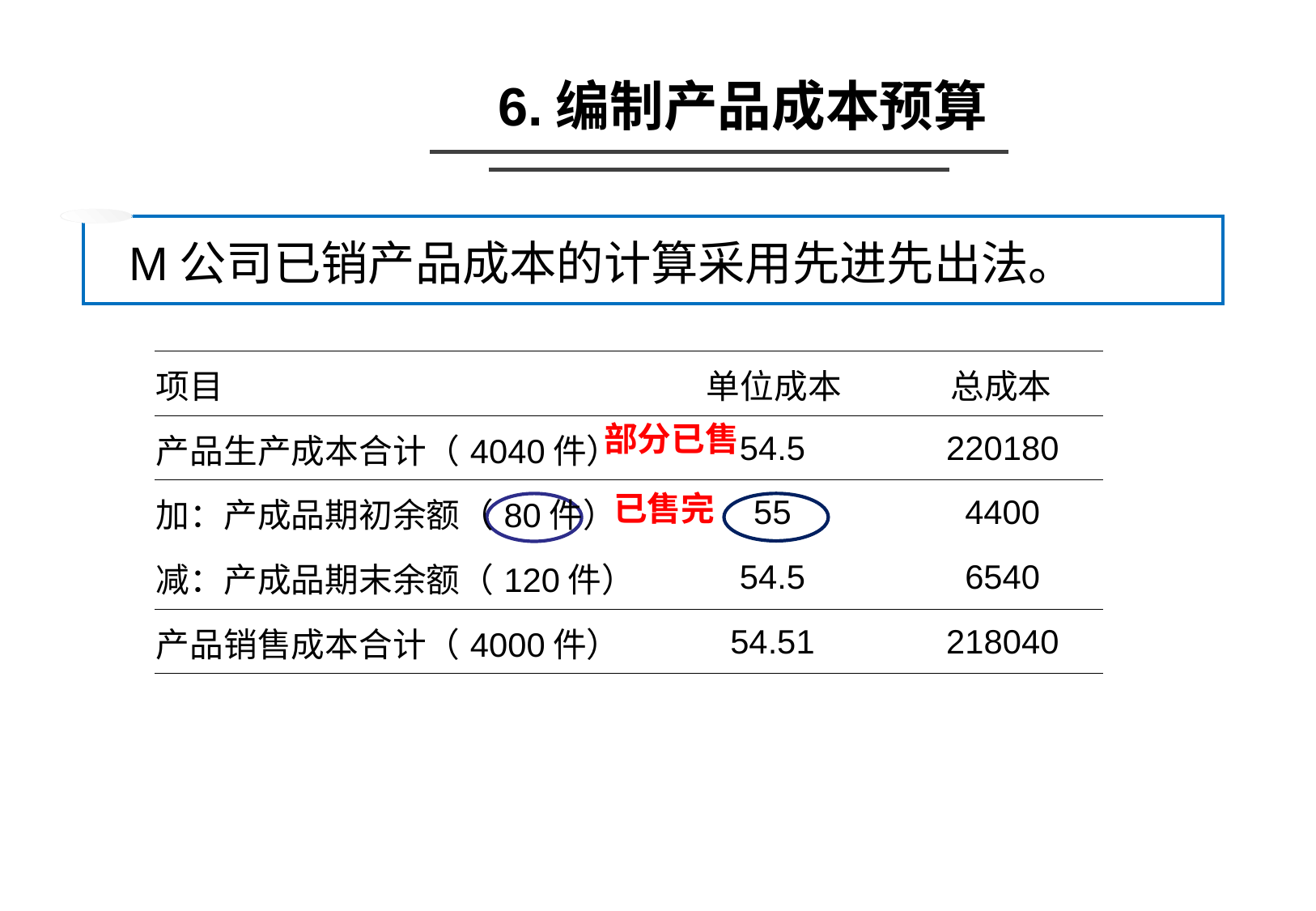

6.编制产品成本预算

M公司已销产品成本的计算采用先进先出法。
| 项目 | 单位成本 | 总成本 |
| --- | --- | --- |
| 产品生产成本合计（4040件） | 54.5 | 220180 |
| 加：产成品期初余额（80件） | 55 | 4400 |
| 减：产成品期末余额（120件） | 54.5 | 6540 |
| 产品销售成本合计（4000件） | 54.51 | 218040 |
部分已售
已售完